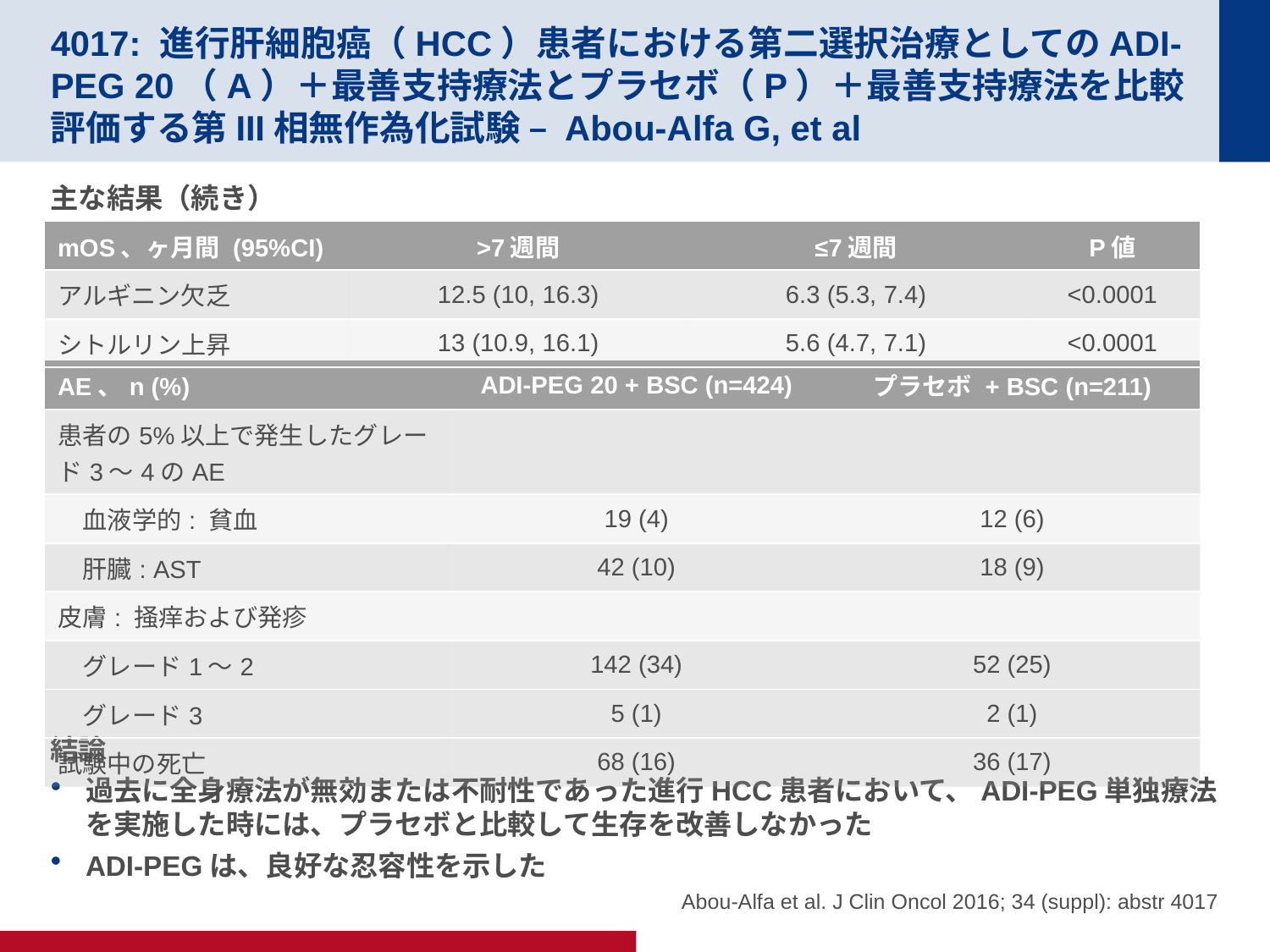

# 4017: 進行肝細胞癌（HCC）患者における第二選択治療としてのADI-PEG 20（A）＋最善支持療法とプラセボ（P）＋最善支持療法を比較評価する第III相無作為化試験 – Abou-Alfa G, et al
主な結果（続き）

結論
過去に全身療法が無効または不耐性であった進行HCC患者において、ADI-PEG単独療法を実施した時には、プラセボと比較して生存を改善しなかった
ADI-PEGは、良好な忍容性を示した
| mOS、ヶ月間 (95%CI) | >7週間 | ≤7週間 | P値 |
| --- | --- | --- | --- |
| アルギニン欠乏 | 12.5 (10, 16.3) | 6.3 (5.3, 7.4) | <0.0001 |
| シトルリン上昇 | 13 (10.9, 16.1) | 5.6 (4.7, 7.1) | <0.0001 |
| AE、n (%) | ADI-PEG 20 + BSC (n=424) | プラセボ + BSC (n=211) |
| --- | --- | --- |
| 患者の5%以上で発生したグレード3～4のAE |  |  |
| 血液学的: 貧血 | 19 (4) | 12 (6) |
| 肝臓: AST | 42 (10) | 18 (9) |
| 皮膚: 掻痒および発疹 |  |  |
| グレード1～2 | 142 (34) | 52 (25) |
| グレード3 | 5 (1) | 2 (1) |
| 試験中の死亡 | 68 (16) | 36 (17) |
Abou-Alfa et al. J Clin Oncol 2016; 34 (suppl): abstr 4017